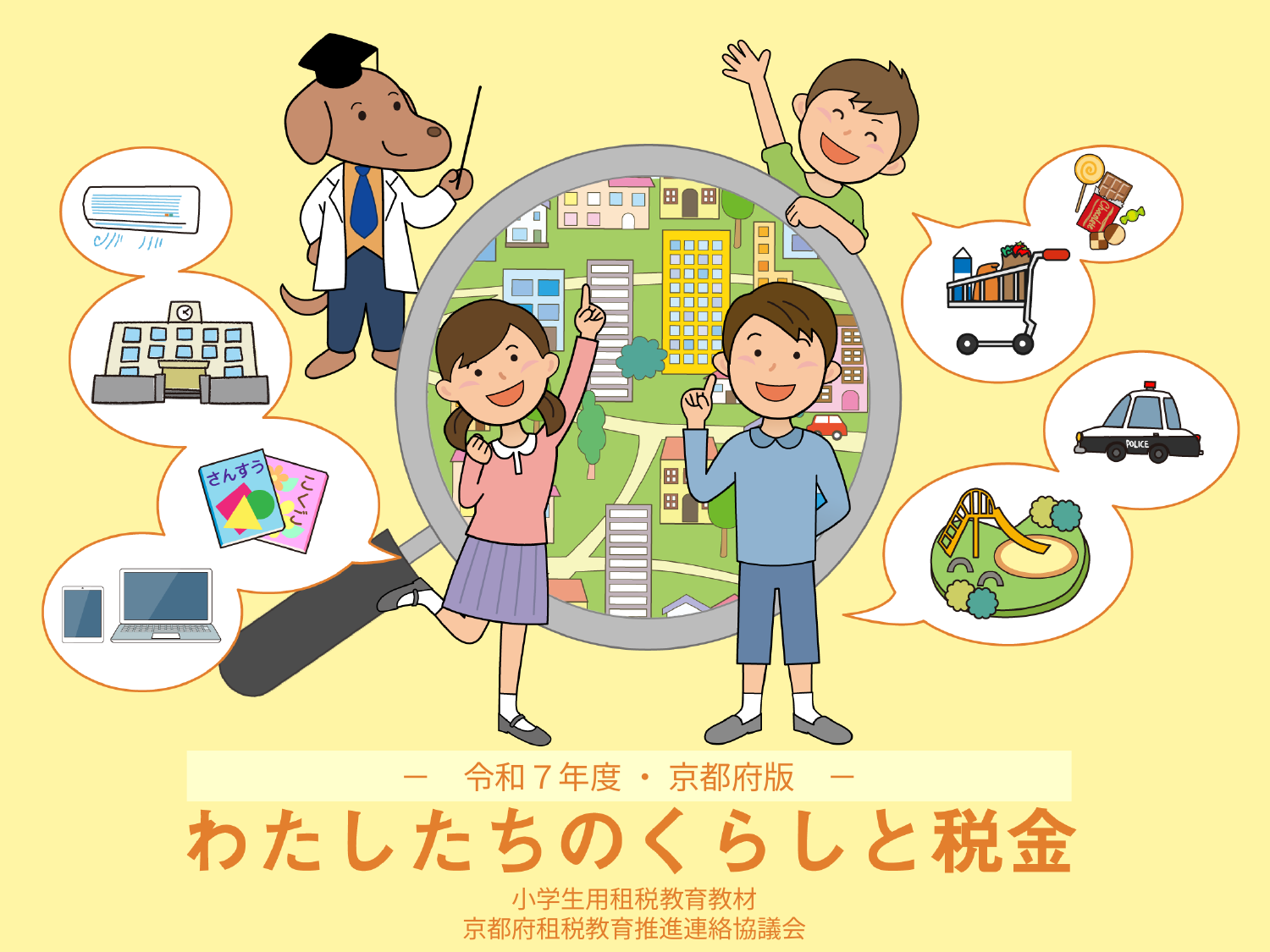

－　令和７年度 ・ 京都府版　－
小学生用租税教育教材
京都府租税教育推進連絡協議会